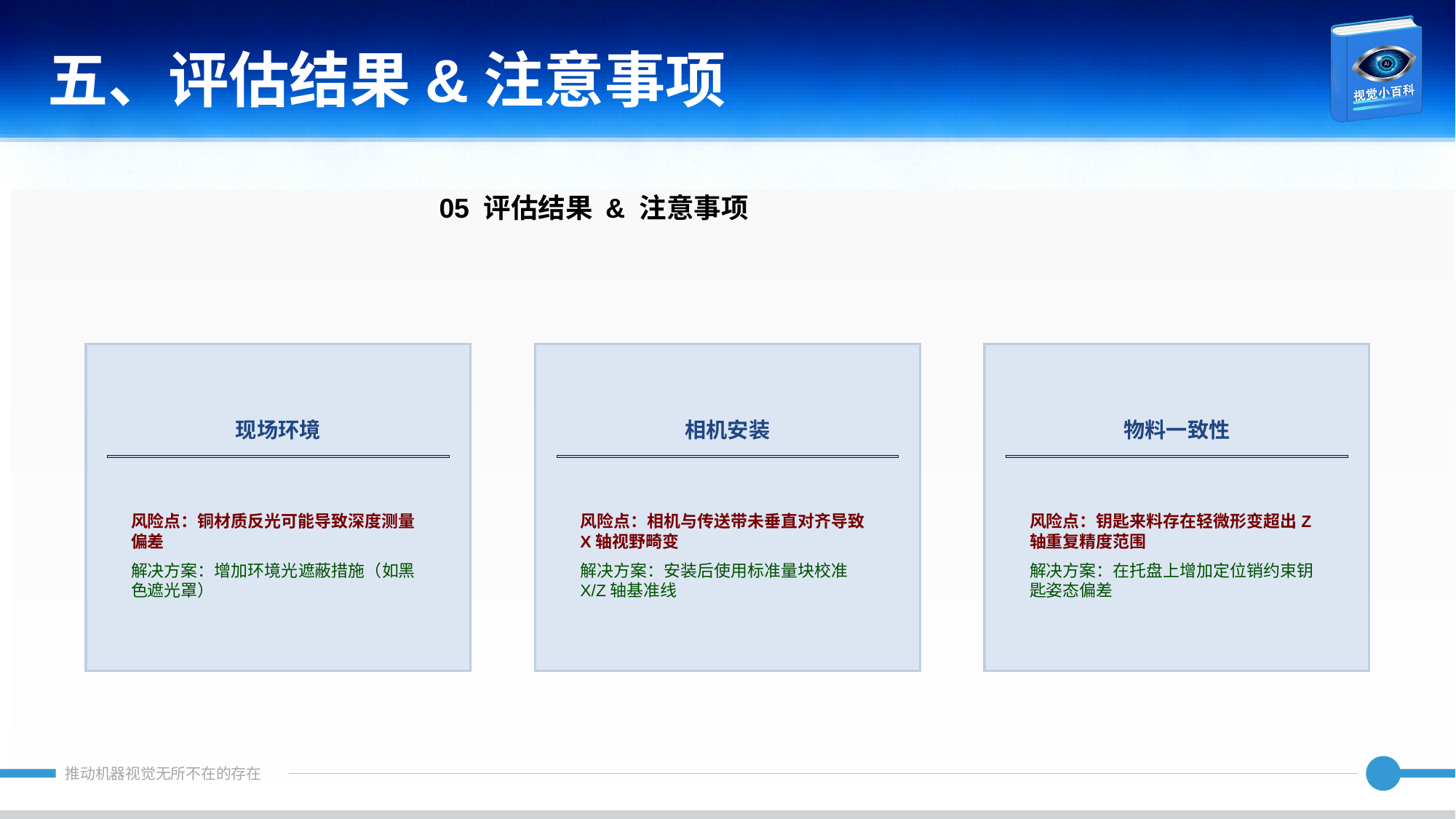

五、评估结果&注意事项

05 评估结果 & 注意事项

现场环境

相机安装

物料一致性

风险点：铜材质反光可能导致深度测量偏差
解决方案：增加环境光遮蔽措施（如黑色遮光罩）

风险点：相机与传送带未垂直对齐导致X轴视野畸变
解决方案：安装后使用标准量块校准X/Z轴基准线

风险点：钥匙来料存在轻微形变超出Z轴重复精度范围
解决方案：在托盘上增加定位销约束钥匙姿态偏差
10